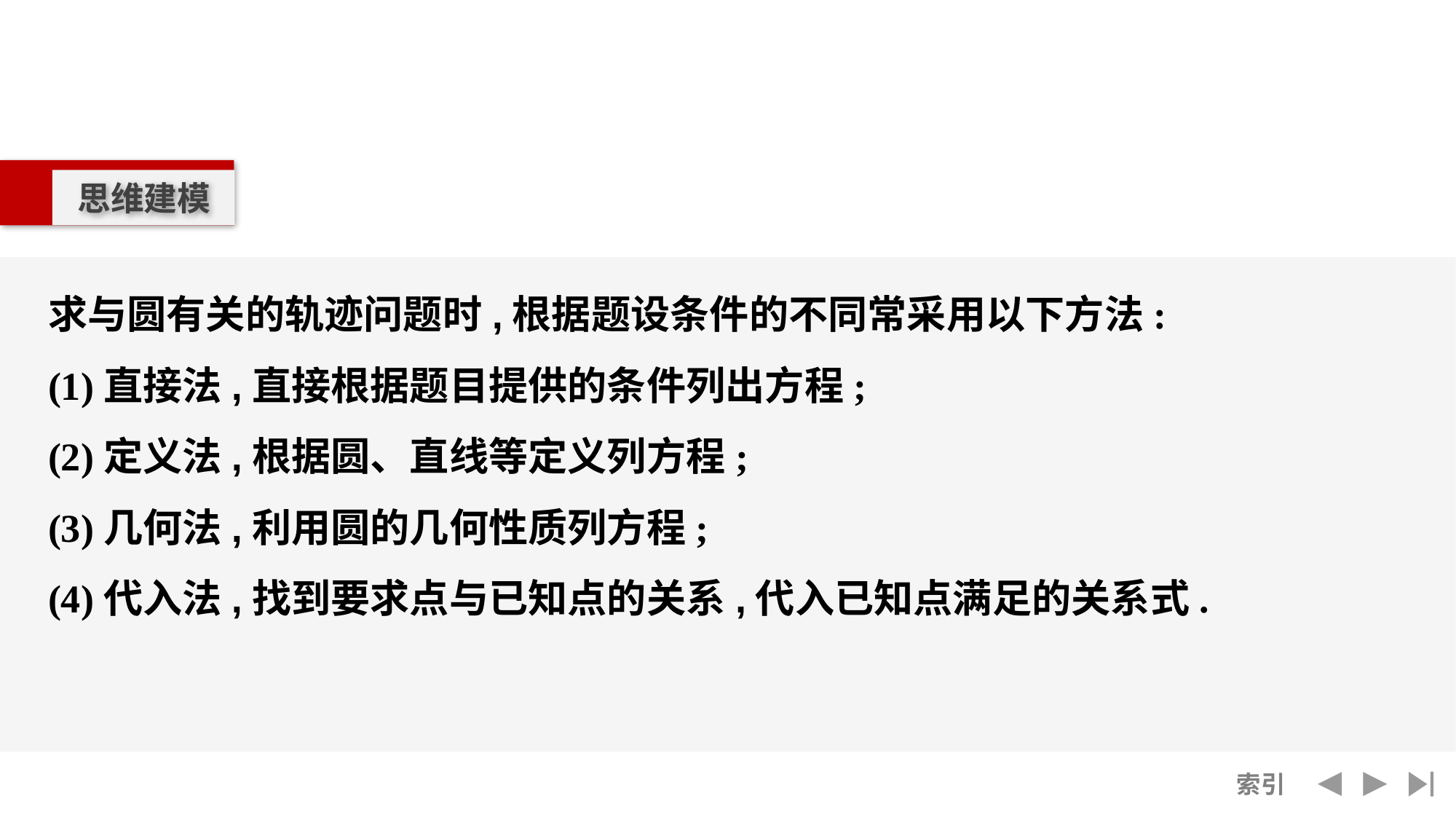

思维建模

求与圆有关的轨迹问题时,根据题设条件的不同常采用以下方法:
(1)直接法,直接根据题目提供的条件列出方程;
(2)定义法,根据圆、直线等定义列方程;
(3)几何法,利用圆的几何性质列方程;
(4)代入法,找到要求点与已知点的关系,代入已知点满足的关系式.